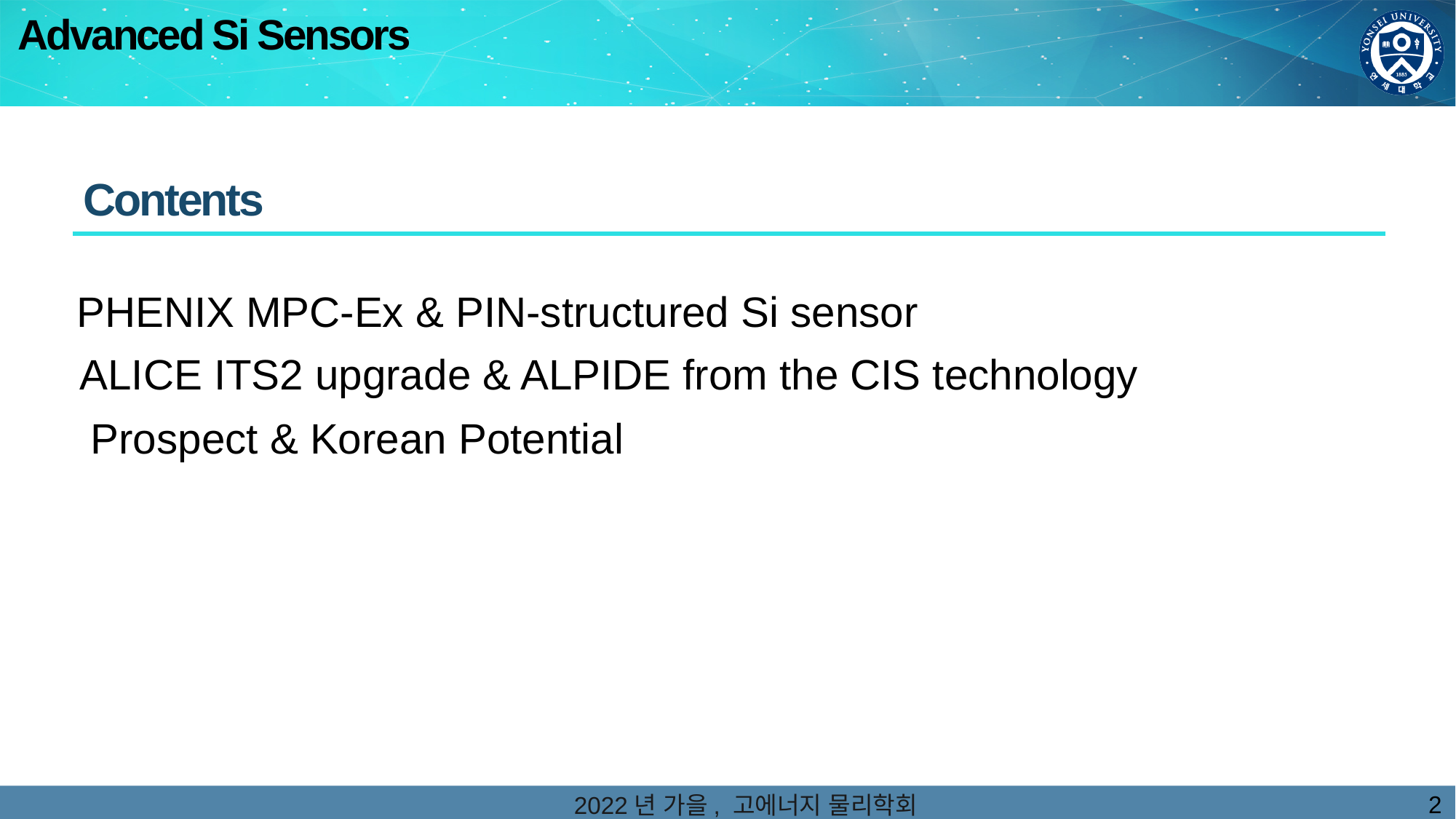

Advanced Si Sensors
Contents
PHENIX MPC-Ex & PIN-structured Si sensor
ALICE ITS2 upgrade & ALPIDE from the CIS technology
Prospect & Korean Potential
2022년 가을, 고에너지 물리학회
2